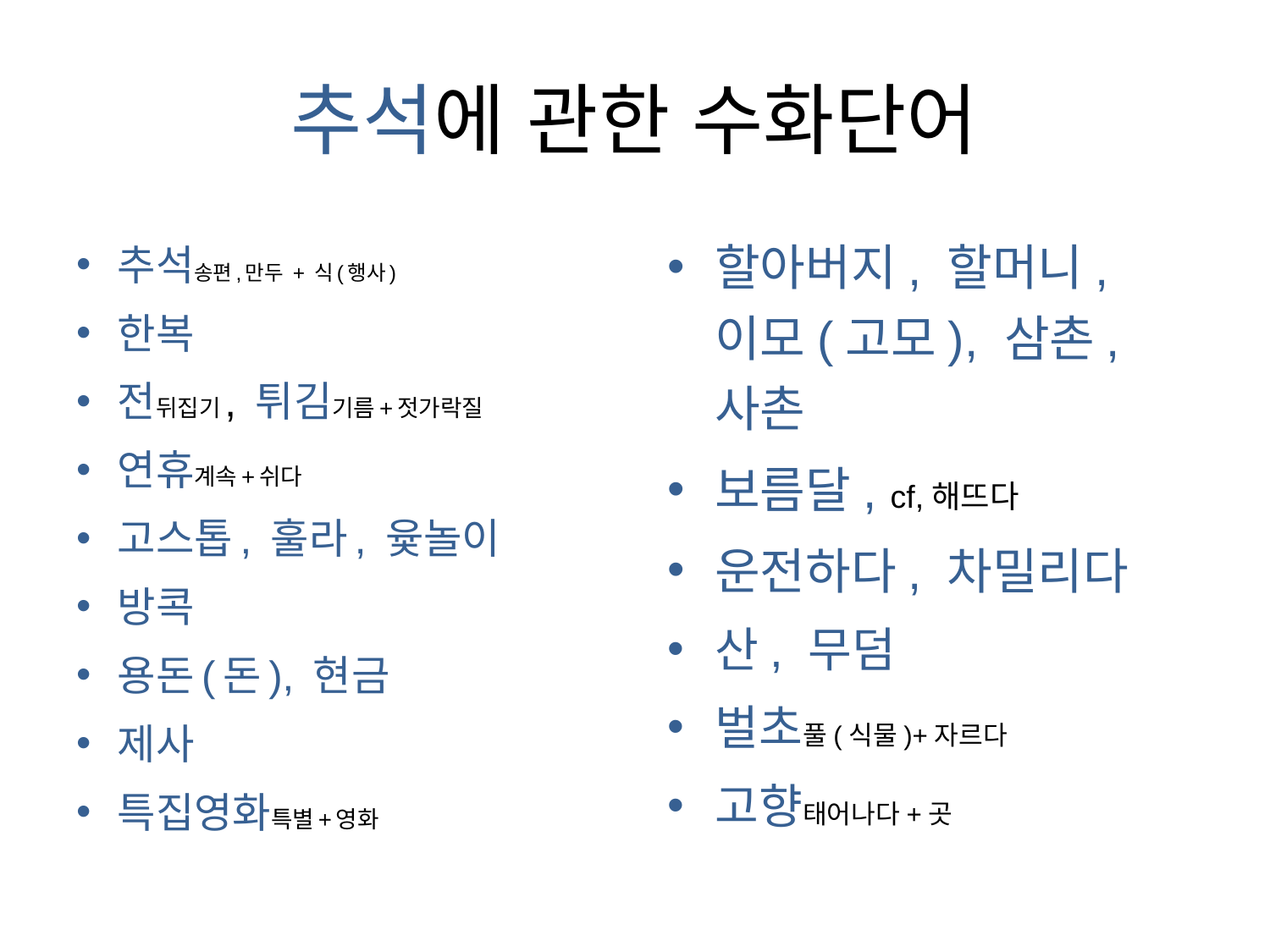

# 추석에 관한 수화단어
할아버지, 할머니, 이모(고모), 삼촌, 사촌
보름달, cf,해뜨다
운전하다, 차밀리다
산, 무덤
벌초풀(식물)+자르다
고향태어나다+곳

추석송편,만두 + 식(행사)
한복
전뒤집기, 튀김기름+젓가락질
연휴계속+쉬다
고스톱, 훌라, 윷놀이
방콕
용돈(돈), 현금
제사
특집영화특별+영화